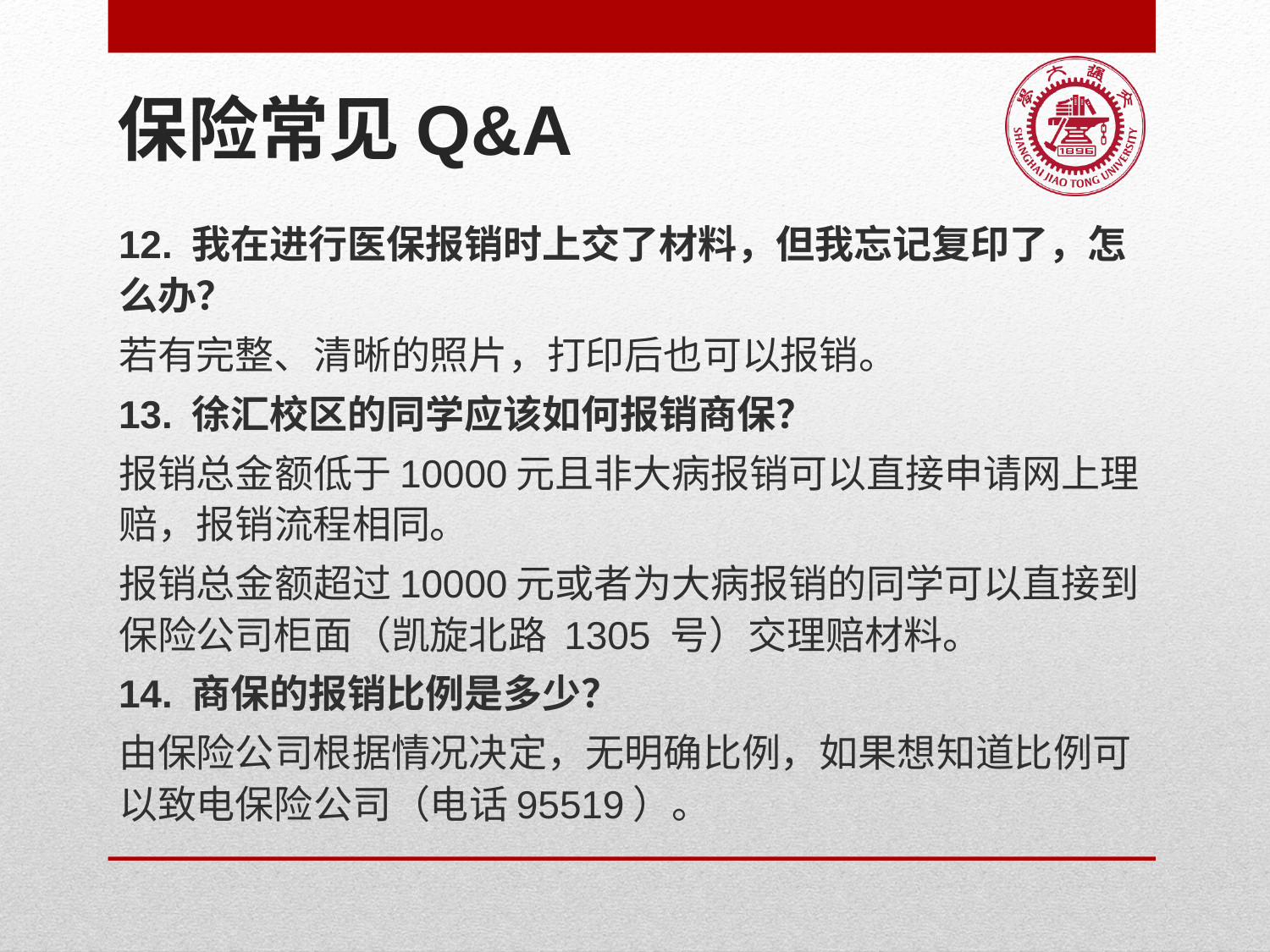

# 保险常见Q&A
12. 我在进行医保报销时上交了材料，但我忘记复印了，怎么办？
若有完整、清晰的照片，打印后也可以报销。
13. 徐汇校区的同学应该如何报销商保？
报销总金额低于10000元且非大病报销可以直接申请网上理赔，报销流程相同。
报销总金额超过10000元或者为大病报销的同学可以直接到保险公司柜面（凯旋北路 1305 号）交理赔材料。
14. 商保的报销比例是多少？
由保险公司根据情况决定，无明确比例，如果想知道比例可以致电保险公司（电话95519）。